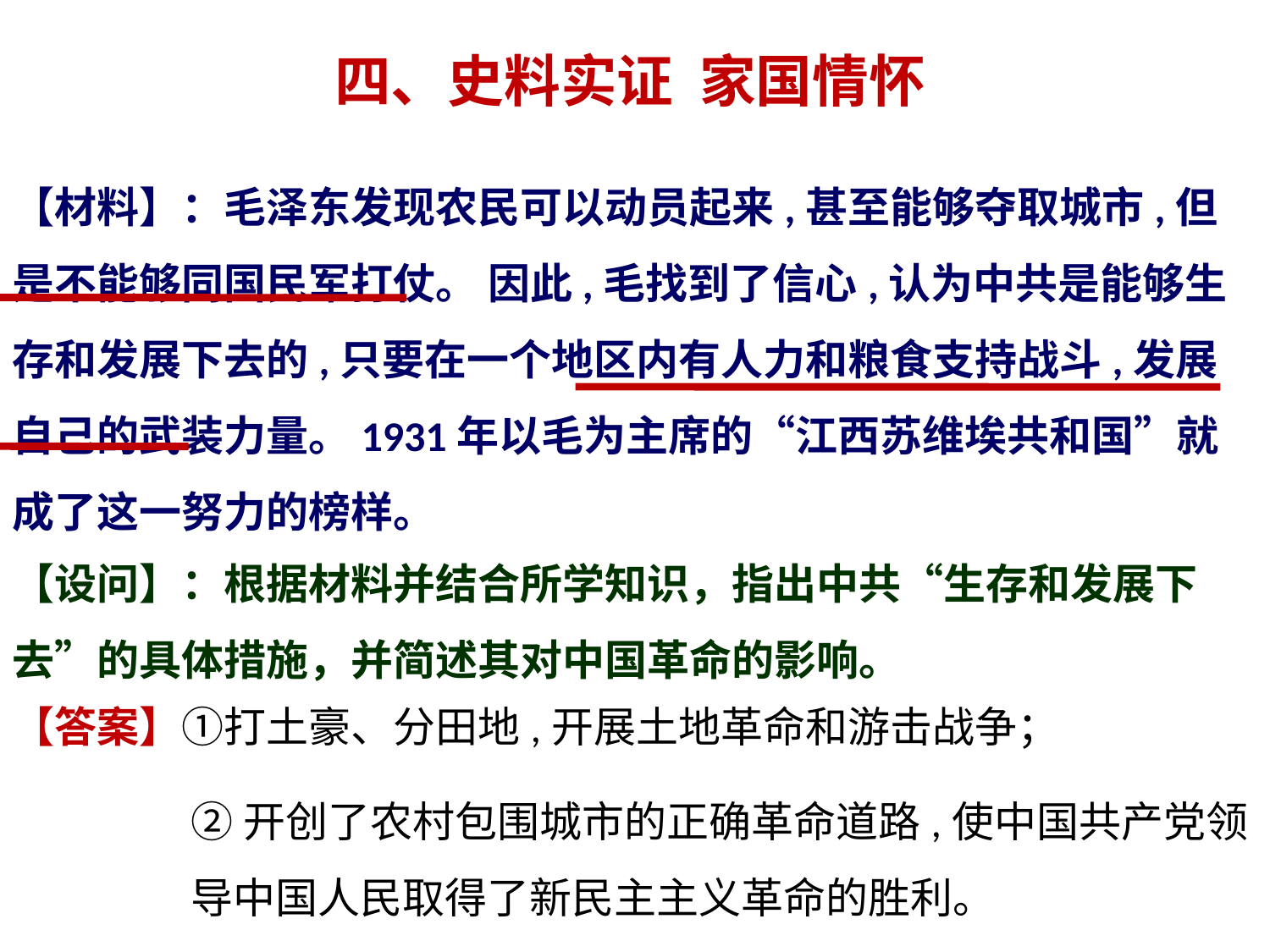

四、史料实证  家国情怀
【材料】：毛泽东发现农民可以动员起来,甚至能够夺取城市,但是不能够同国民军打仗。 因此,毛找到了信心,认为中共是能够生存和发展下去的,只要在一个地区内有人力和粮食支持战斗,发展自己的武装力量。1931年以毛为主席的“江西苏维埃共和国”就成了这一努力的榜样。

【设问】：根据材料并结合所学知识，指出中共“生存和发展下去”的具体措施，并简述其对中国革命的影响。
【答案】①打土豪、分田地,开展土地革命和游击战争；

②开创了农村包围城市的正确革命道路,使中国共产党领导中国人民取得了新民主主义革命的胜利。